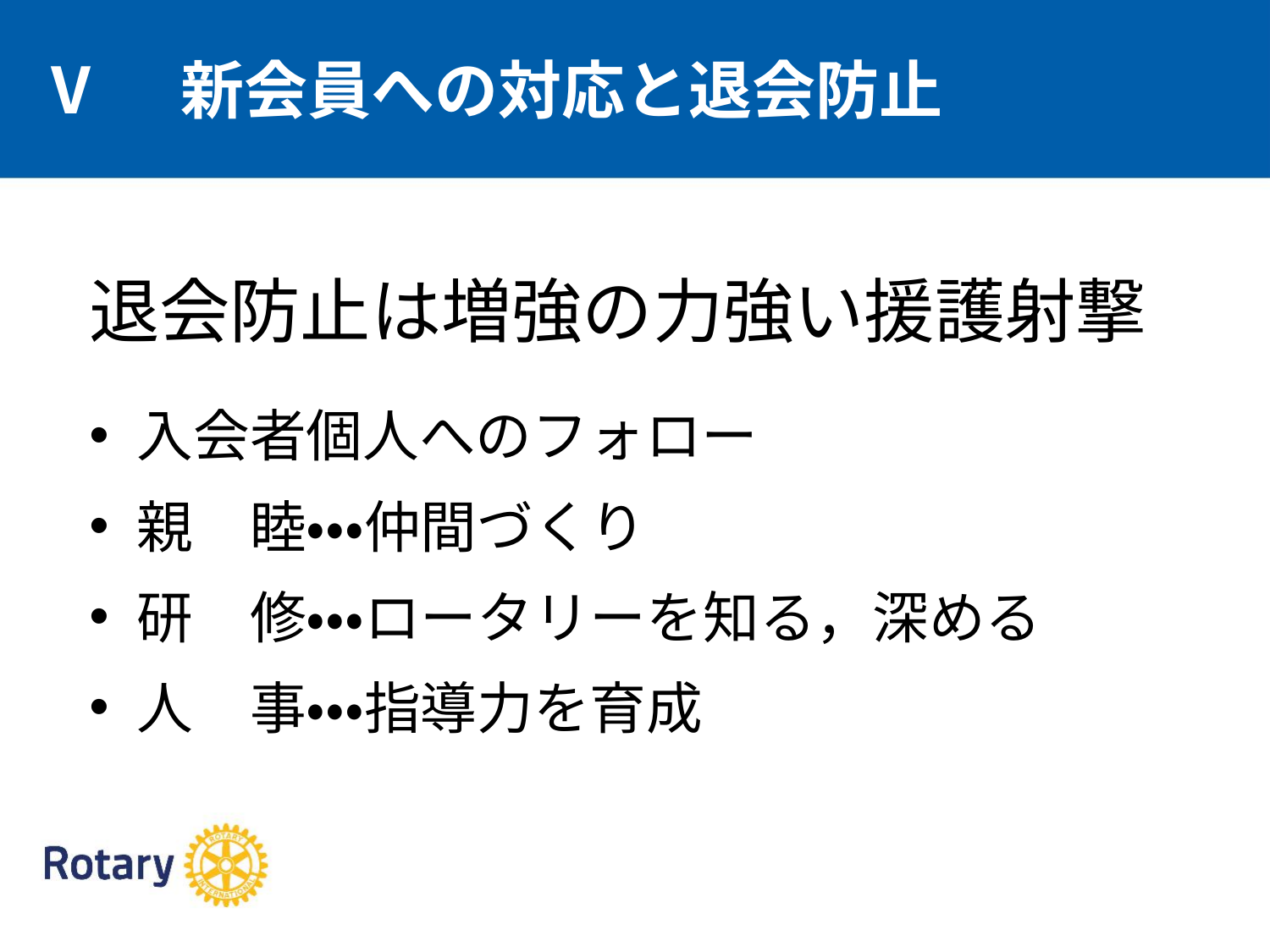

Ⅴ　新会員への対応と退会防止
退会防止は増強の力強い援護射撃
入会者個人へのフォロー
親　睦・・・仲間づくり
研　修・・・ロータリーを知る，深める
人　事・・・指導力を育成